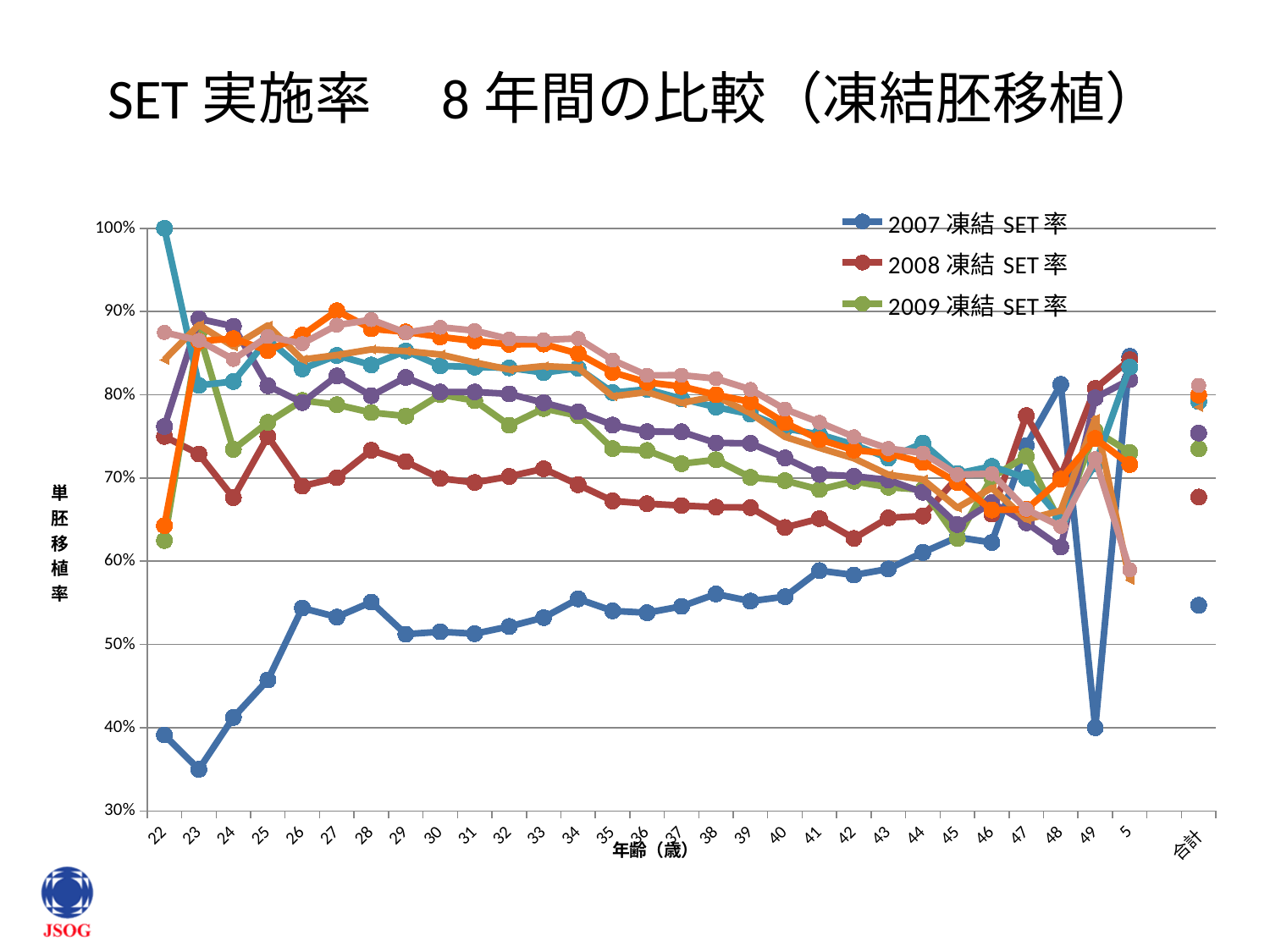

# SET実施率　8年間の比較（凍結胚移植）

### Chart

| Category | 2007凍結SET率 | 2008凍結SET率 | 2009凍結SET率 | 2010凍結SET率 | 2011凍結SET率 | 2012凍結SET率 | 2013凍結SET率 | 2014凍結SET率 |
|---|---|---|---|---|---|---|---|---|
| 22 | 0.391304347826087 | 0.75 | 0.625 | 0.761904761904762 | 1.0 | 0.842105263157895 | 0.642857142857143 | 0.875 |
| 23 | 0.35 | 0.728813559322034 | 0.875 | 0.891304347826087 | 0.811320754716981 | 0.884057971014493 | 0.864406779661017 | 0.865384615384615 |
| 24 | 0.412371134020619 | 0.676470588235294 | 0.734375 | 0.882352941176471 | 0.816 | 0.858156028368794 | 0.867549668874172 | 0.84251968503937 |
| 25 | 0.457446808510638 | 0.75 | 0.766798418972332 | 0.810810810810811 | 0.866666666666667 | 0.883458646616541 | 0.853035143769968 | 0.87012987012987 |
| 26 | 0.54380664652568 | 0.690243902439024 | 0.793181818181818 | 0.790697674418605 | 0.831140350877193 | 0.842287694974003 | 0.871794871794872 | 0.861538461538462 |
| 27 | 0.532994923857868 | 0.700320512820513 | 0.788124156545209 | 0.822641509433962 | 0.847238542890717 | 0.847736625514403 | 0.901020408163265 | 0.883680555555556 |
| 28 | 0.550973654066438 | 0.733393177737881 | 0.778613199665831 | 0.798841059602649 | 0.835820895522388 | 0.854500616522811 | 0.879291251384275 | 0.890374331550802 |
| 29 | 0.512408759124088 | 0.719725343320849 | 0.77445652173913 | 0.82088772845953 | 0.852701325178389 | 0.852502194907814 | 0.875588697017268 | 0.874654696132597 |
| 30 | 0.515317286652079 | 0.699584679280111 | 0.800159553250897 | 0.803396226415094 | 0.834845049130763 | 0.848401826484018 | 0.869565217391304 | 0.881195516811955 |
| 31 | 0.512973202892386 | 0.694608695652174 | 0.792991755005889 | 0.803369154806854 | 0.833286239050579 | 0.838818159980783 | 0.864704590379969 | 0.877112135176651 |
| 32 | 0.521662557238464 | 0.701917489831493 | 0.763414025455453 | 0.801099689218264 | 0.832366071428571 | 0.830401529636711 | 0.860572012257405 | 0.86706032556655 |
| 33 | 0.532338308457711 | 0.711153938809925 | 0.783575883575884 | 0.790500096543734 | 0.8266617701065 | 0.834462580843856 | 0.860874503123225 | 0.866048092002091 |
| 34 | 0.554764512595838 | 0.691972619788425 | 0.774929775280899 | 0.779647174126103 | 0.83191018342821 | 0.832640332640333 | 0.849594927791476 | 0.867760512876236 |
| 35 | 0.540433403805497 | 0.672475847698428 | 0.735260678902063 | 0.763622974963181 | 0.802688018301401 | 0.798116539140671 | 0.826926926926927 | 0.841758037539491 |
| 36 | 0.53819068255688 | 0.669175911251981 | 0.733068362480127 | 0.755741423305926 | 0.806451612903226 | 0.803295002211411 | 0.814922845314264 | 0.823429252511493 |
| 37 | 0.545798197150334 | 0.666948436179205 | 0.717211034015908 | 0.755596226946361 | 0.795235028976175 | 0.79023746701847 | 0.80994229915668 | 0.823619017076886 |
| 38 | 0.560707748627212 | 0.66504854368932 | 0.721973094170403 | 0.74214211231938 | 0.785135656422785 | 0.798279158699809 | 0.800048907727421 | 0.819419450747203 |
| 39 | 0.552143098211272 | 0.664561573961622 | 0.700699565135186 | 0.741739401496259 | 0.776825149389452 | 0.777820488179896 | 0.791487700117142 | 0.806410438235711 |
| 40 | 0.557504873294347 | 0.640554223288036 | 0.696901752955565 | 0.724161769789146 | 0.759634888438134 | 0.749505259868764 | 0.766396462785556 | 0.78271094640821 |
| 41 | 0.588730911005793 | 0.65125173852573 | 0.686090701798834 | 0.704340868173635 | 0.752340575869988 | 0.736213120876385 | 0.746305186858703 | 0.766884709730172 |
| 42 | 0.583489681050657 | 0.627450980392157 | 0.696095076400679 | 0.702187902187902 | 0.740112994350282 | 0.723710393387418 | 0.733534743202417 | 0.749522373051785 |
| 43 | 0.590788308237378 | 0.652173913043478 | 0.688935281837161 | 0.697631384159881 | 0.723863636363636 | 0.703961230509903 | 0.729618671926364 | 0.735493698933666 |
| 44 | 0.610596026490066 | 0.654440154440154 | 0.685906040268456 | 0.682830930537352 | 0.741875580315692 | 0.698387096774193 | 0.718677344355464 | 0.730035492457853 |
| 45 | 0.628755364806867 | 0.700507614213198 | 0.627425614489004 | 0.64420218037661 | 0.705365853658536 | 0.664363845710996 | 0.694507489786654 | 0.704112718964204 |
| 46 | 0.622549019607843 | 0.656716417910448 | 0.700787401574803 | 0.670588235294118 | 0.714 | 0.688111888111888 | 0.661625708884688 | 0.705220883534137 |
| 47 | 0.739130434782609 | 0.775 | 0.726190476190476 | 0.64622641509434 | 0.7 | 0.65015479876161 | 0.66243654822335 | 0.662361623616236 |
| 48 | 0.8125 | 0.702127659574468 | 0.645569620253164 | 0.617021276595745 | 0.650943396226415 | 0.660818713450292 | 0.698630136986301 | 0.641860465116279 |
| 49 | 0.4 | 0.807692307692308 | 0.756756756756757 | 0.796296296296296 | 0.716666666666667 | 0.771428571428571 | 0.747572815533981 | 0.723214285714286 |
| 50歳以上 | 0.846153846153846 | 0.842105263157895 | 0.730769230769231 | 0.818181818181818 | 0.833333333333333 | 0.577464788732394 | 0.716216216216216 | 0.58974358974359 |
|  | None | None | None | None | None | None | None | None |
| 合計 | 0.547207935341661 | 0.677165627165627 | 0.735068547027756 | 0.754051324992611 | 0.791840586145648 | 0.785093306707065 | 0.799709220319858 | 0.811361437097748 |